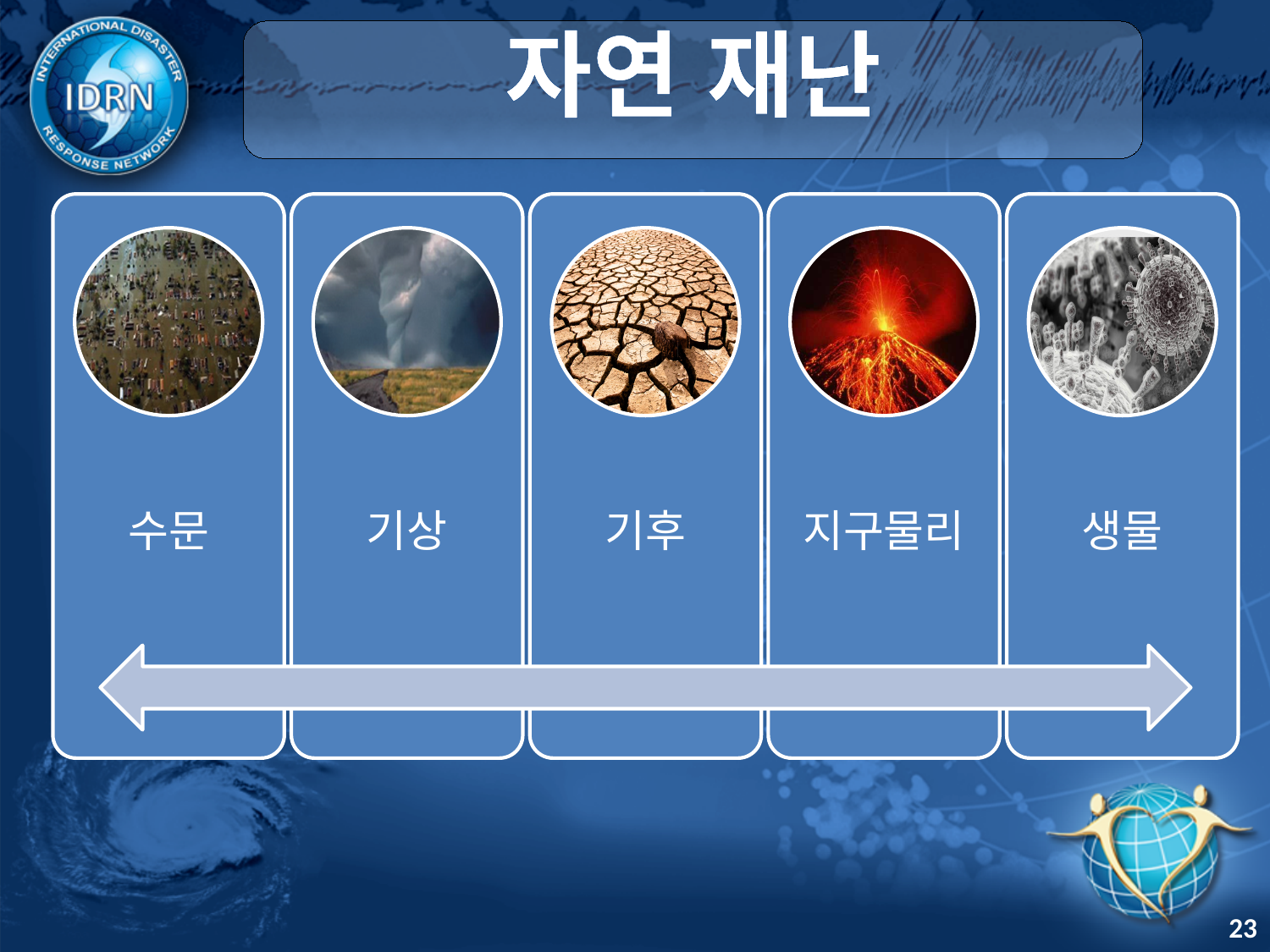

자연 재난
수문
기상
기후
지구물리
생물
23